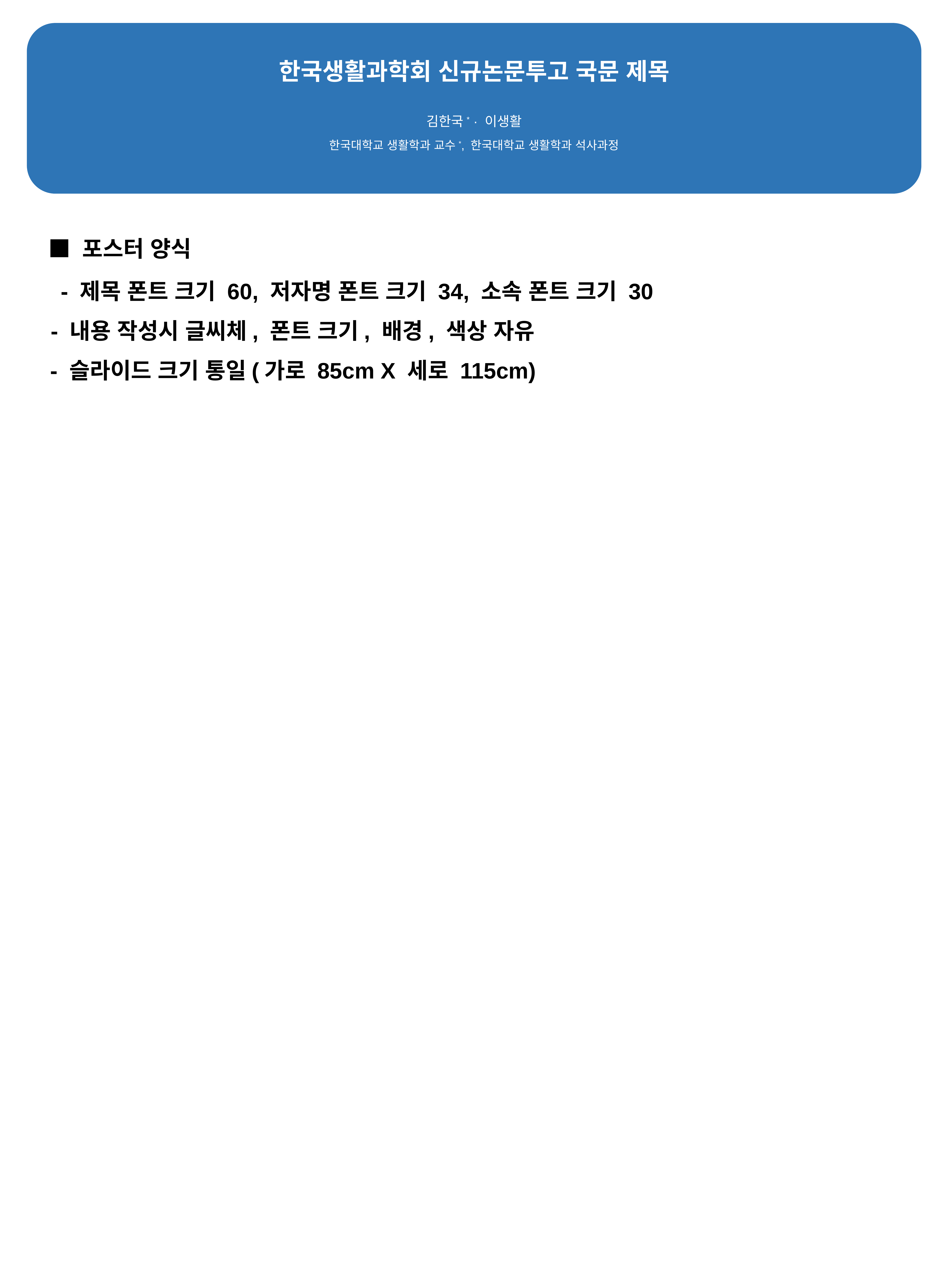

한국생활과학회 신규논문투고 국문 제목
김한국* · 이생활
한국대학교 생활학과 교수*, 한국대학교 생활학과 석사과정
■ 포스터 양식
- 제목 폰트 크기 60, 저자명 폰트 크기 34, 소속 폰트 크기 30
- 내용 작성시 글씨체, 폰트 크기, 배경, 색상 자유
- 슬라이드 크기 통일(가로 85cm X 세로 115cm)